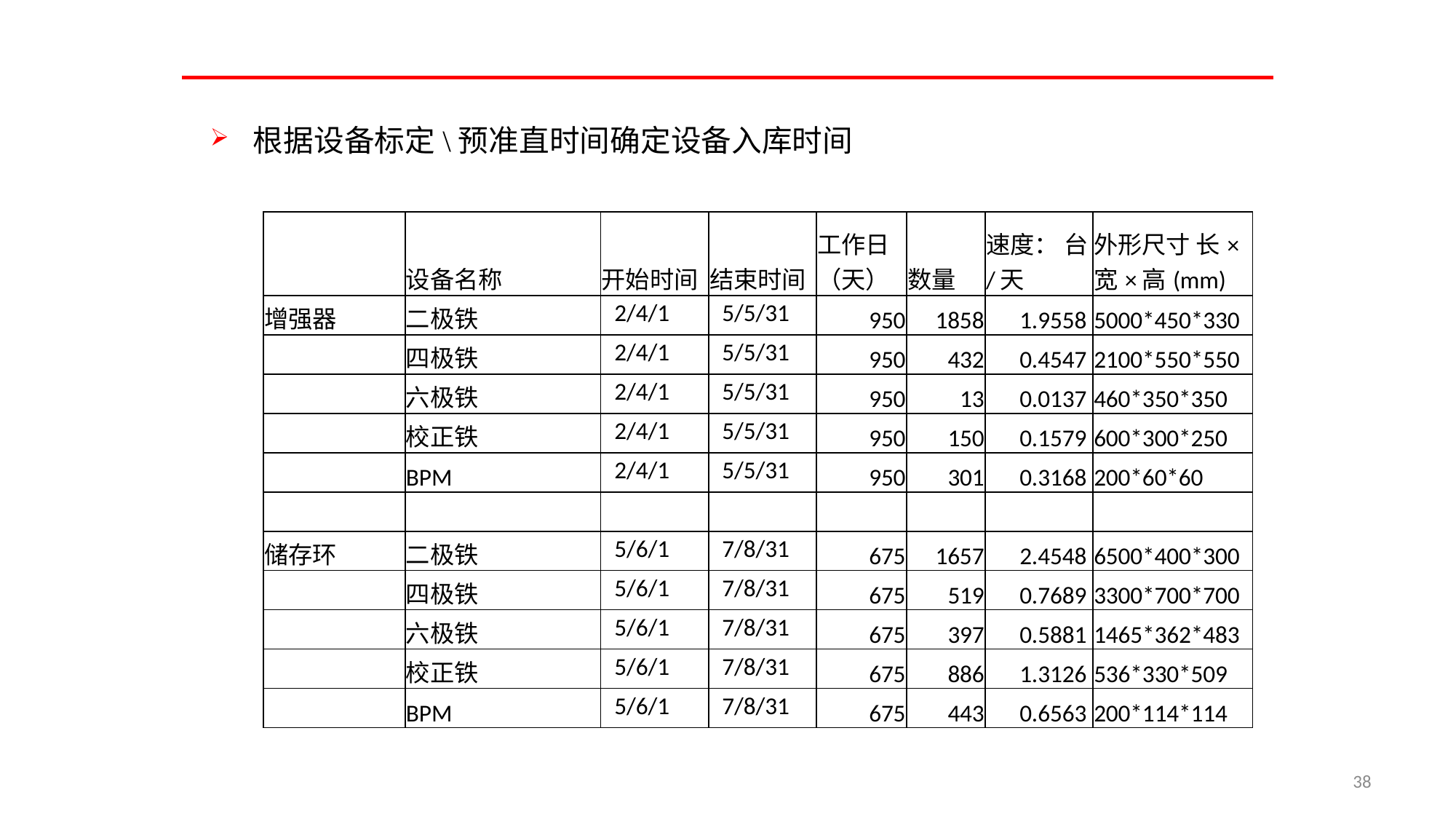

根据设备标定\预准直时间确定设备入库时间
|  | 设备名称 | 开始时间 | 结束时间 | 工作日（天） | 数量 | 速度： 台/天 | 外形尺寸 长×宽×高(mm) |
| --- | --- | --- | --- | --- | --- | --- | --- |
| 增强器 | 二极铁 | 2/4/1 | 5/5/31 | 950 | 1858 | 1.9558 | 5000\*450\*330 |
|  | 四极铁 | 2/4/1 | 5/5/31 | 950 | 432 | 0.4547 | 2100\*550\*550 |
|  | 六极铁 | 2/4/1 | 5/5/31 | 950 | 13 | 0.0137 | 460\*350\*350 |
|  | 校正铁 | 2/4/1 | 5/5/31 | 950 | 150 | 0.1579 | 600\*300\*250 |
|  | BPM | 2/4/1 | 5/5/31 | 950 | 301 | 0.3168 | 200\*60\*60 |
|  |  |  |  |  |  |  |  |
| 储存环 | 二极铁 | 5/6/1 | 7/8/31 | 675 | 1657 | 2.4548 | 6500\*400\*300 |
|  | 四极铁 | 5/6/1 | 7/8/31 | 675 | 519 | 0.7689 | 3300\*700\*700 |
|  | 六极铁 | 5/6/1 | 7/8/31 | 675 | 397 | 0.5881 | 1465\*362\*483 |
|  | 校正铁 | 5/6/1 | 7/8/31 | 675 | 886 | 1.3126 | 536\*330\*509 |
|  | BPM | 5/6/1 | 7/8/31 | 675 | 443 | 0.6563 | 200\*114\*114 |
38